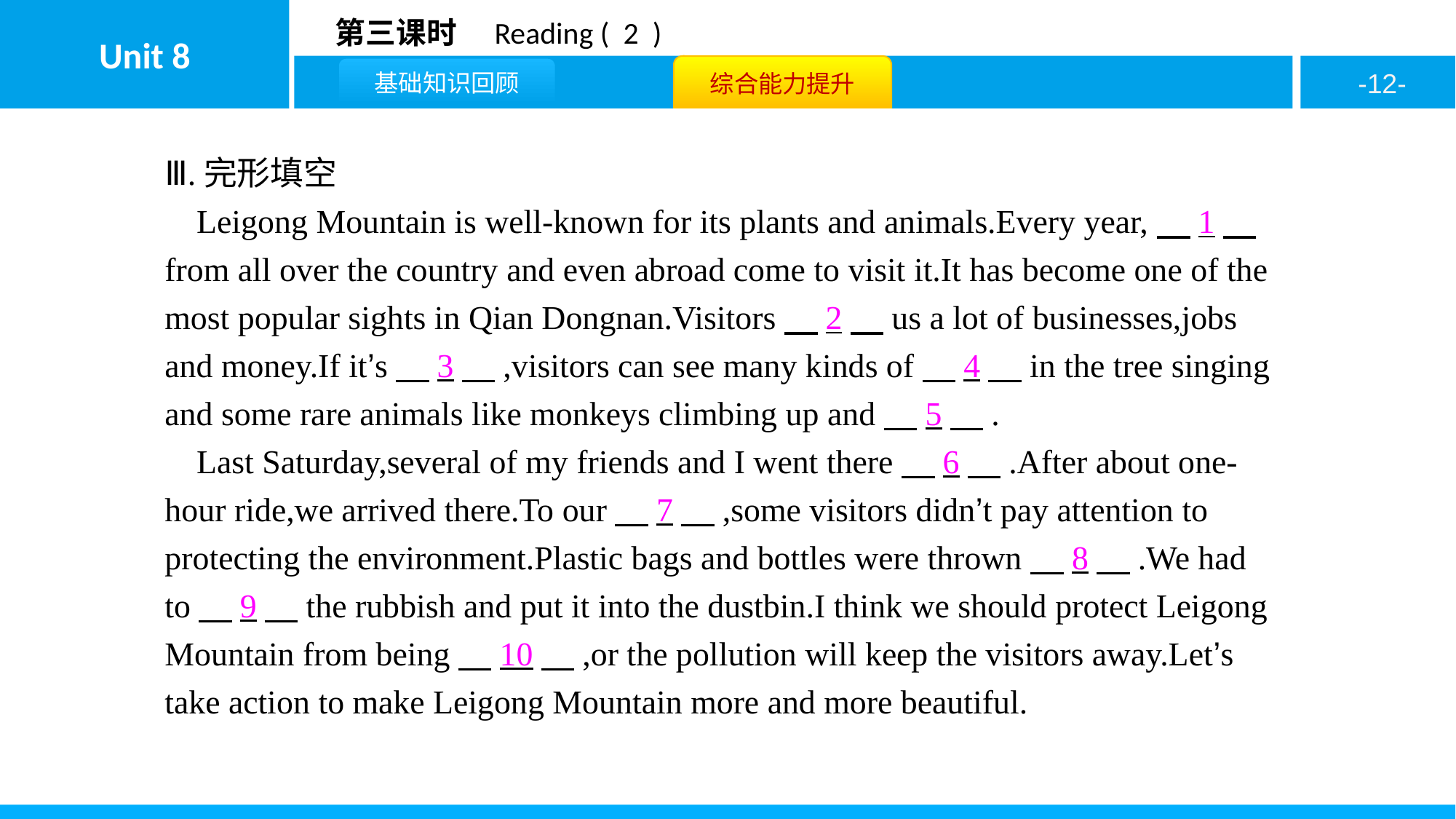

Ⅲ.完形填空
Leigong Mountain is well-known for its plants and animals.Every year,　1　from all over the country and even abroad come to visit it.It has become one of the most popular sights in Qian Dongnan.Visitors　2　us a lot of businesses,jobs and money.If it’s　3　,visitors can see many kinds of　4　in the tree singing and some rare animals like monkeys climbing up and　5　.
Last Saturday,several of my friends and I went there　6　.After about one-hour ride,we arrived there.To our　7　,some visitors didn’t pay attention to protecting the environment.Plastic bags and bottles were thrown　8　.We had to　9　the rubbish and put it into the dustbin.I think we should protect Leigong Mountain from being　10　,or the pollution will keep the visitors away.Let’s take action to make Leigong Mountain more and more beautiful.